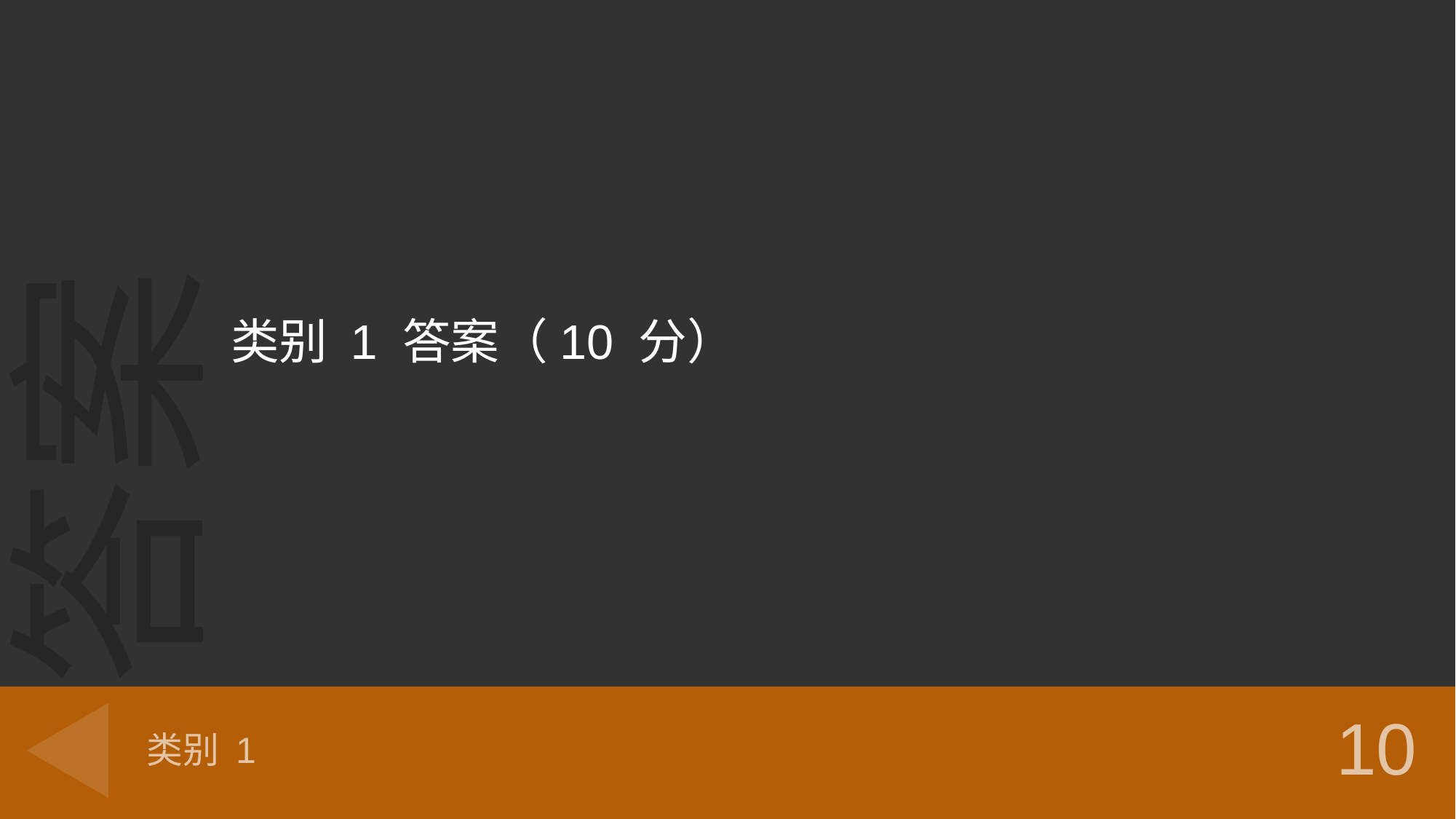

类别 1 答案（10 分）
# 类别 1
10